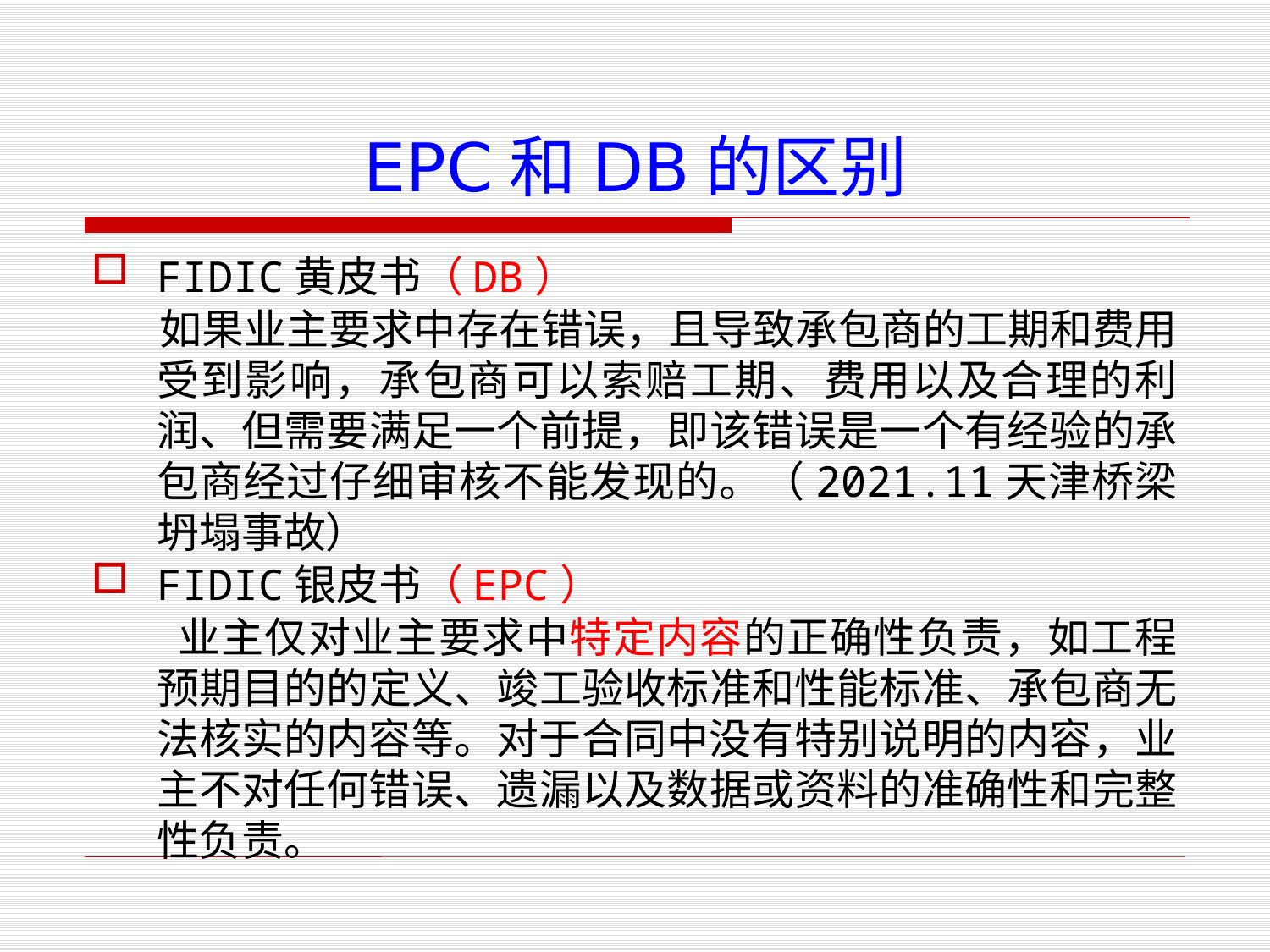

# EPC和DB的区别
FIDIC黄皮书（DB）
      如果业主要求中存在错误，且导致承包商的工期和费用受到影响，承包商可以索赔工期、费用以及合理的利润、但需要满足一个前提，即该错误是一个有经验的承包商经过仔细审核不能发现的。（2021.11天津桥梁坍塌事故）
FIDIC银皮书（EPC）
       业主仅对业主要求中特定内容的正确性负责，如工程预期目的的定义、竣工验收标准和性能标准、承包商无法核实的内容等。对于合同中没有特别说明的内容，业主不对任何错误、遗漏以及数据或资料的准确性和完整性负责。